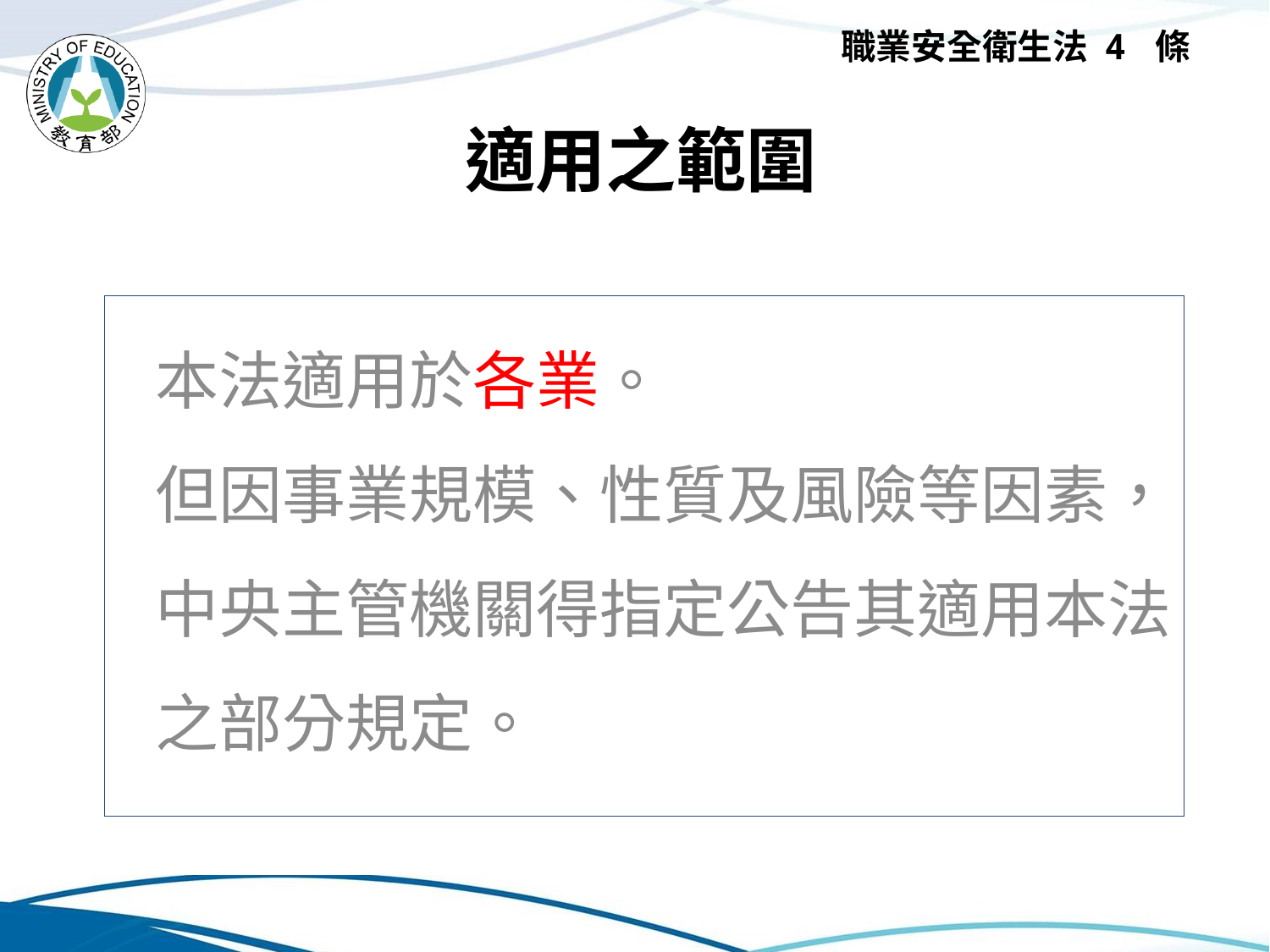

職業安全衛生法 4 條
# 適用之範圍
本法適用於各業。
但因事業規模、性質及風險等因素，中央主管機關得指定公告其適用本法之部分規定。

16